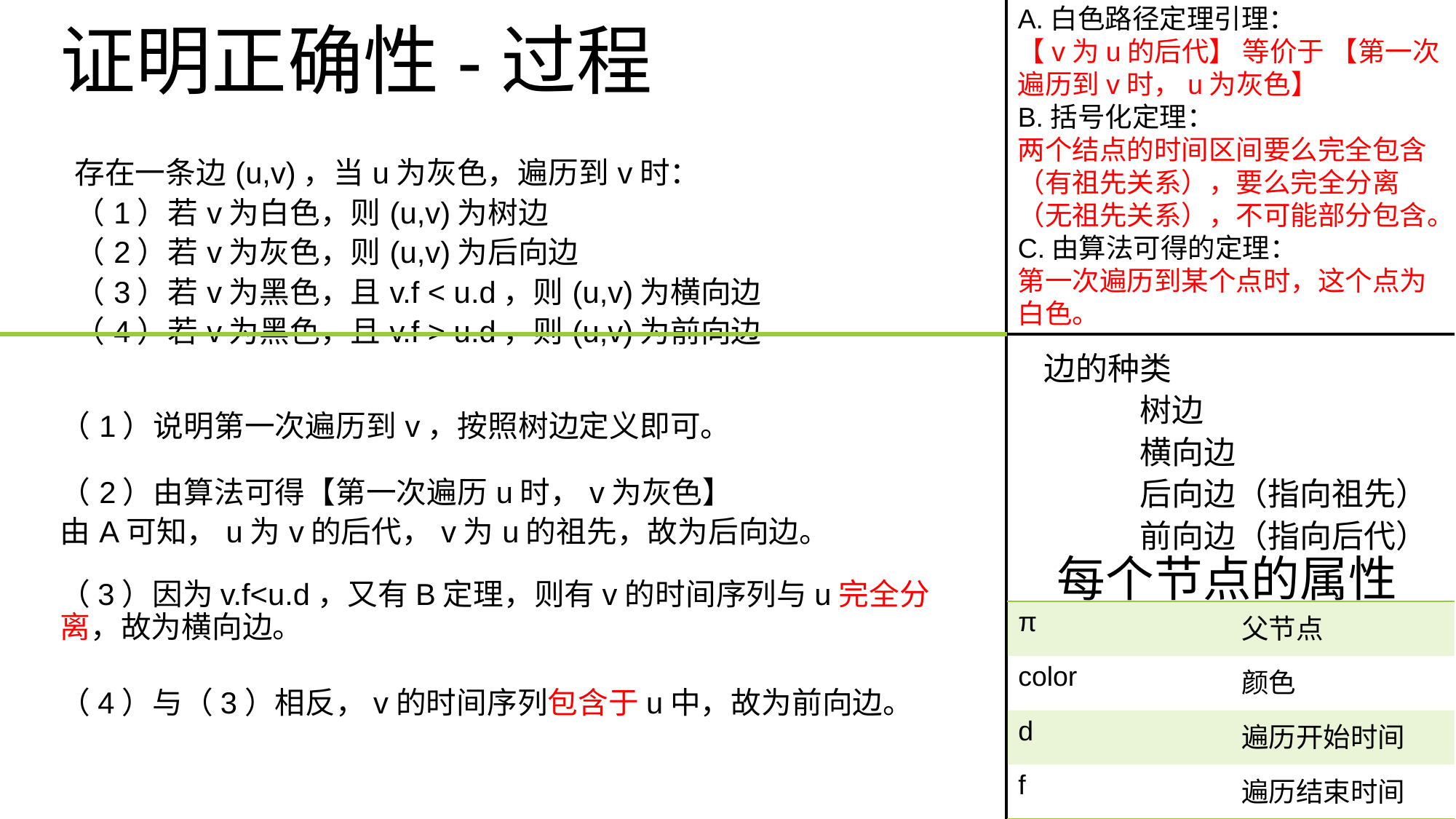

A.白色路径定理引理：
【v为u的后代】 等价于 【第一次遍历到v时，u为灰色】
B.括号化定理：
两个结点的时间区间要么完全包含（有祖先关系），要么完全分离
（无祖先关系），不可能部分包含。
C.由算法可得的定理：
第一次遍历到某个点时，这个点为白色。
证明正确性-过程
存在一条边(u,v)，当u为灰色，遍历到v时：
（1）若v为白色，则(u,v)为树边
（2）若v为灰色，则(u,v)为后向边
（3）若v为黑色，且v.f < u.d，则(u,v)为横向边
（4）若v为黑色，且v.f > u.d，则(u,v)为前向边
边的种类
	树边
	横向边
	后向边（指向祖先）
	前向边（指向后代）

（1）说明第一次遍历到v，按照树边定义即可。
（2）由算法可得【第一次遍历u时，v为灰色】
由A可知，u为v的后代，v为u的祖先，故为后向边。
每个节点的属性
（3）因为v.f<u.d，又有B定理，则有v的时间序列与u完全分离，故为横向边。
| π | 父节点 |
| --- | --- |
| color | 颜色 |
| d | 遍历开始时间 |
| f | 遍历结束时间 |
（4）与（3）相反，v的时间序列包含于u中，故为前向边。